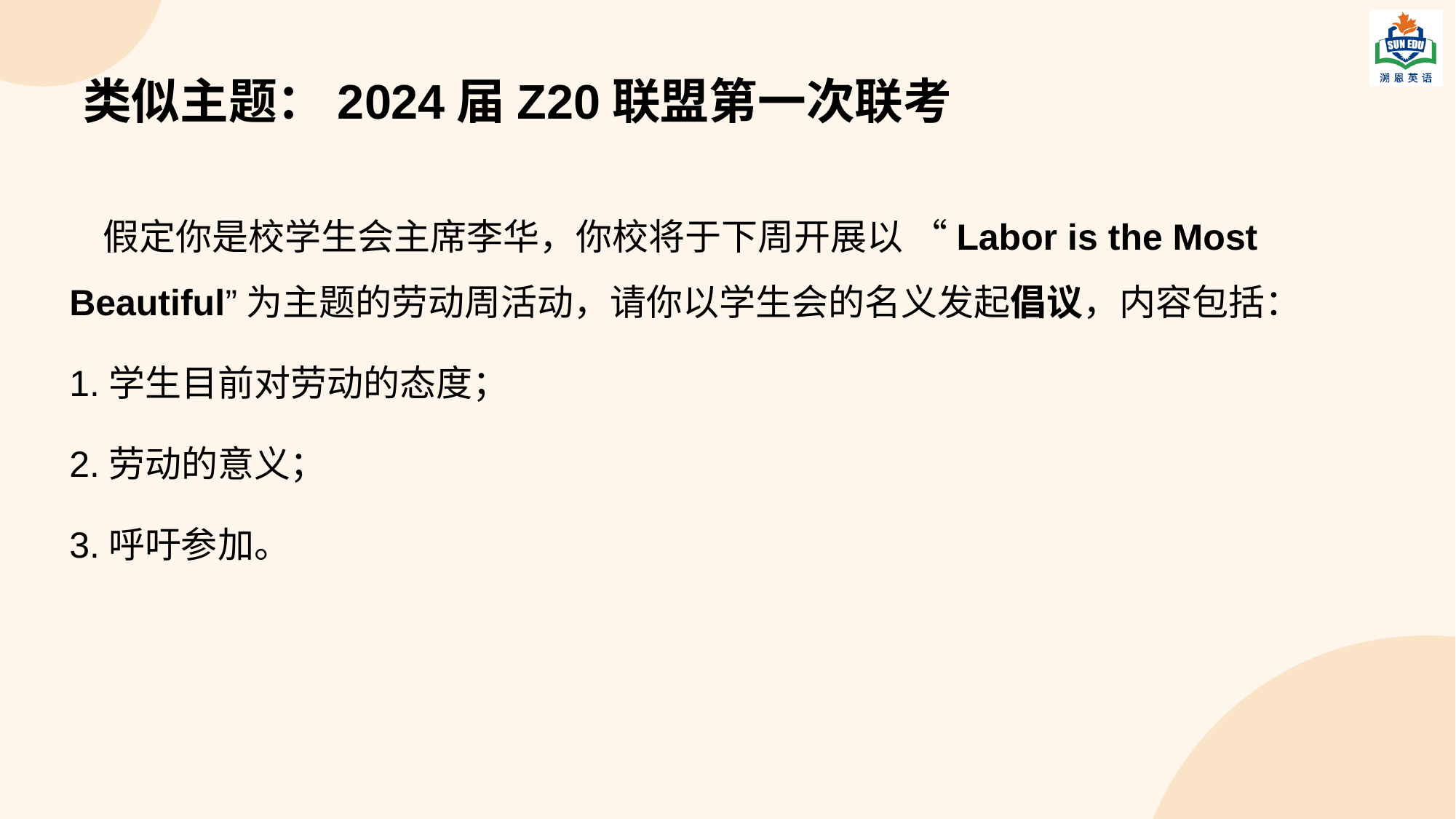

# 类似主题：2024届Z20联盟第一次联考
   假定你是校学生会主席李华，你校将于下周开展以 “Labor is the Most Beautiful”为主题的劳动周活动，请你以学生会的名义发起倡议，内容包括：
1.学生目前对劳动的态度；
2.劳动的意义；
3.呼吁参加。